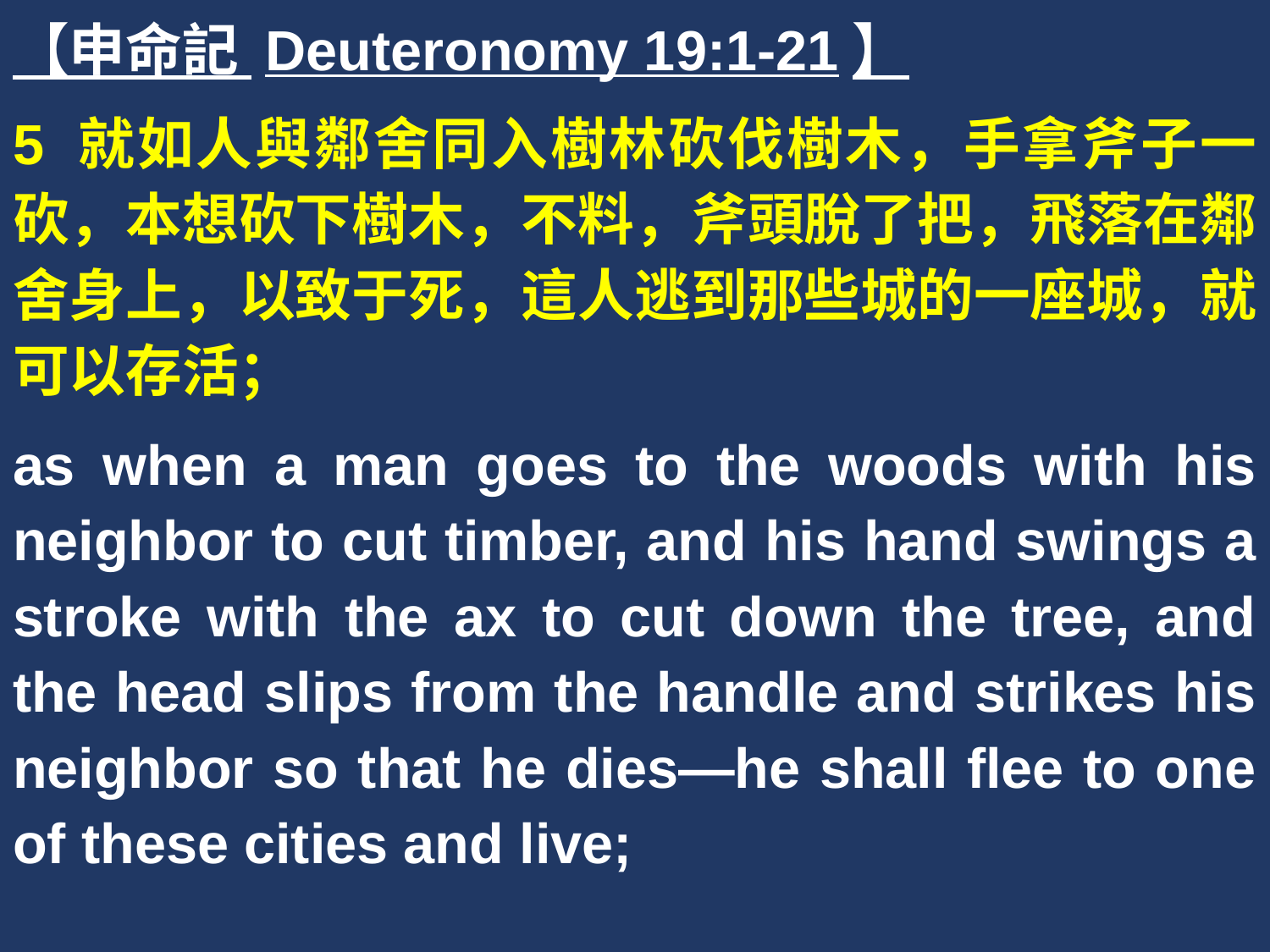

【申命記 Deuteronomy 19:1-21】
5 就如人與鄰舍同入樹林砍伐樹木，手拿斧子一砍，本想砍下樹木，不料，斧頭脫了把，飛落在鄰舍身上，以致于死，這人逃到那些城的一座城，就可以存活；
as when a man goes to the woods with his neighbor to cut timber, and his hand swings a stroke with the ax to cut down the tree, and the head slips from the handle and strikes his neighbor so that he dies—he shall flee to one of these cities and live;